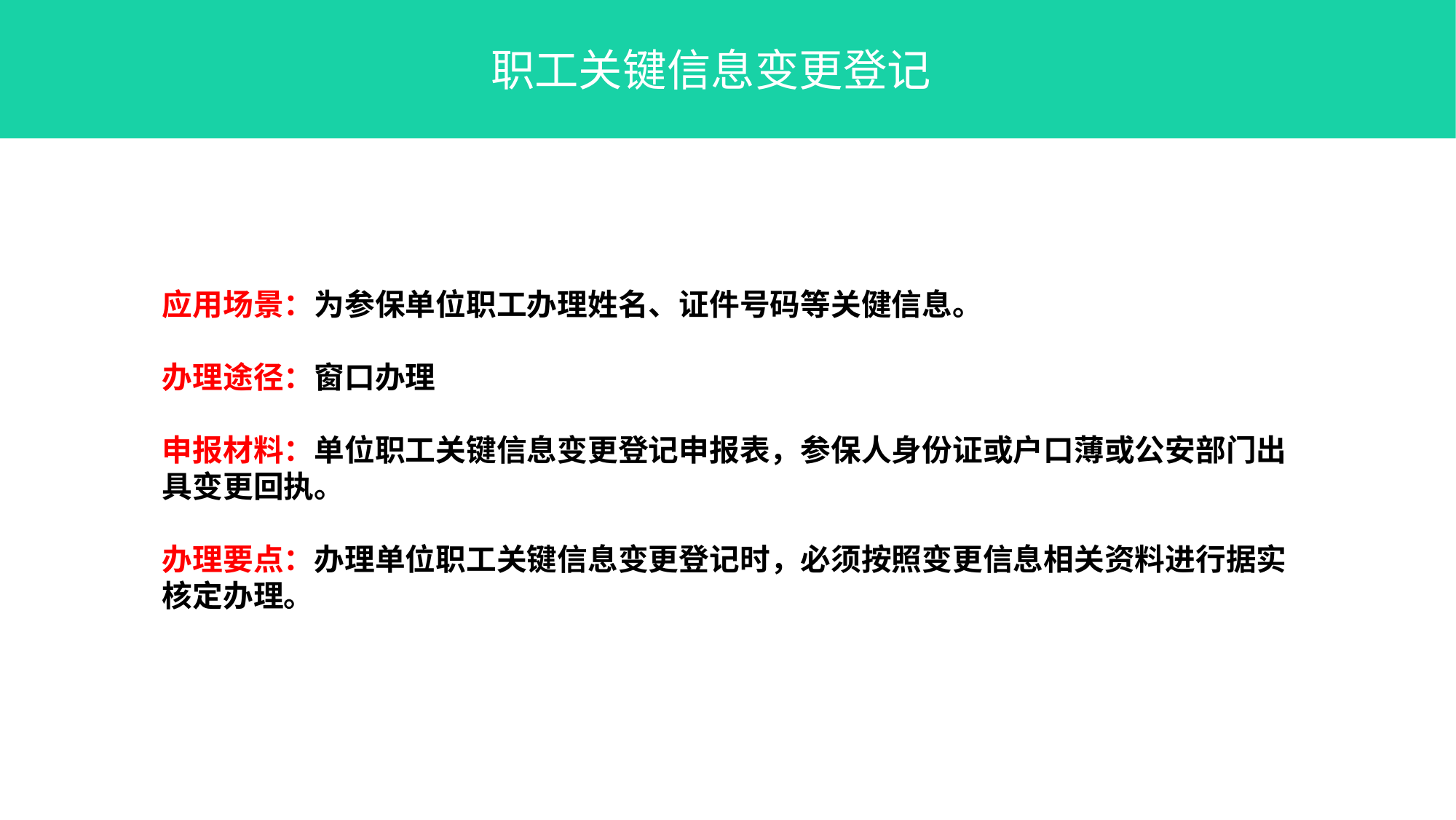

职工关键信息变更登记
应用场景：为参保单位职工办理姓名、证件号码等关健信息。

办理途径：窗口办理

申报材料：单位职工关键信息变更登记申报表，参保人身份证或户口薄或公安部门出具变更回执。

办理要点：办理单位职工关键信息变更登记时，必须按照变更信息相关资料进行据实核定办理。